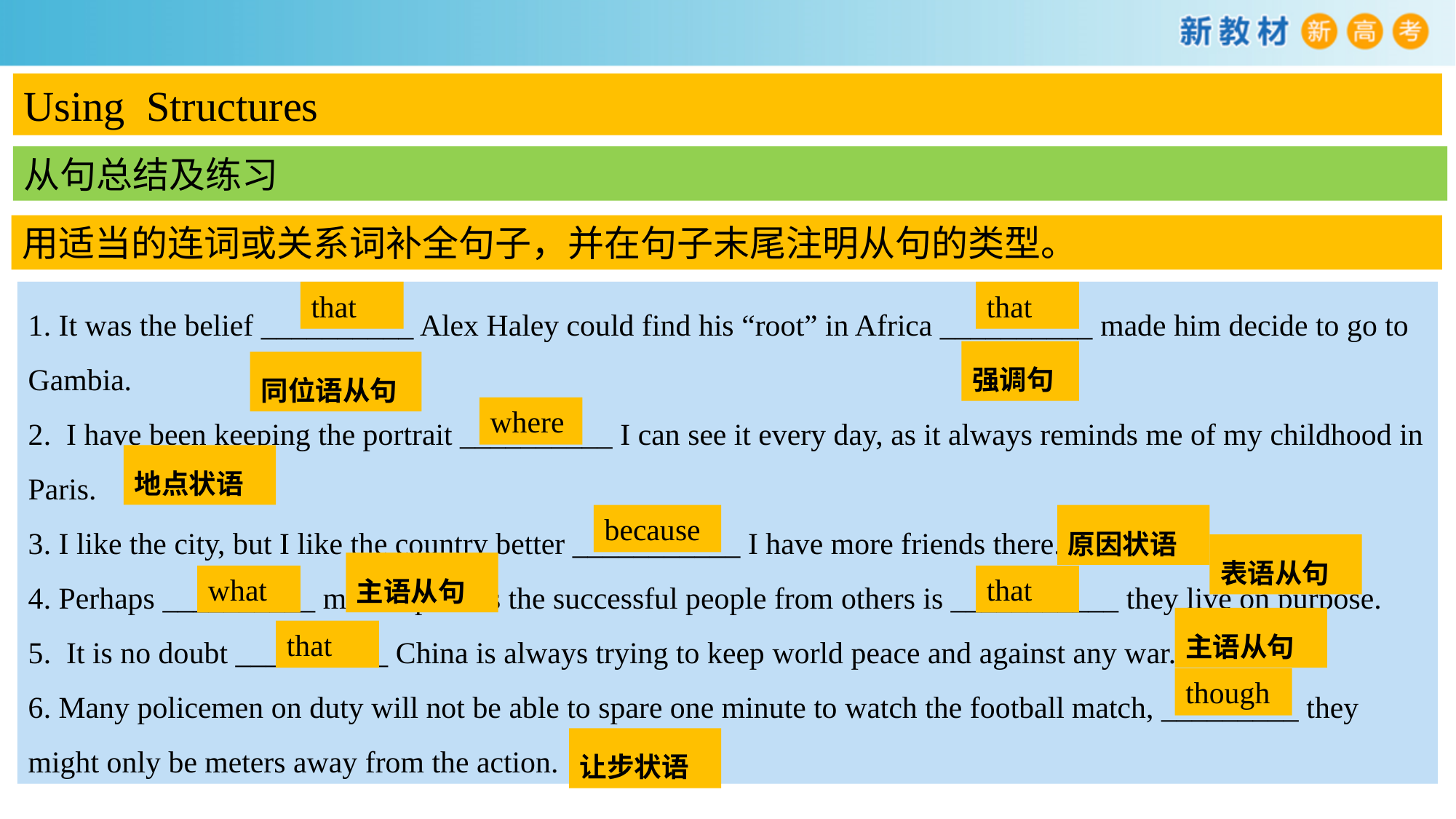

Using  Structures
从句总结及练习
用适当的连词或关系词补全句子，并在句子末尾注明从句的类型。
1. It was the belief __________ Alex Haley could find his “root” in Africa __________ made him decide to go to Gambia.
2.  I have been keeping the portrait __________ I can see it every day, as it always reminds me of my childhood in Paris.
3. I like the city, but I like the country better ___________ I have more friends there.
4. Perhaps __________ most separates the successful people from others is ___________ they live on purpose.
5.  It is no doubt __________ China is always trying to keep world peace and against any war.
6. Many policemen on duty will not be able to spare one minute to watch the football match, _________ they might only be meters away from the action.
that
that
强调句
同位语从句
where
地点状语
because
原因状语
表语从句
主语从句
what
that
主语从句
that
though
让步状语